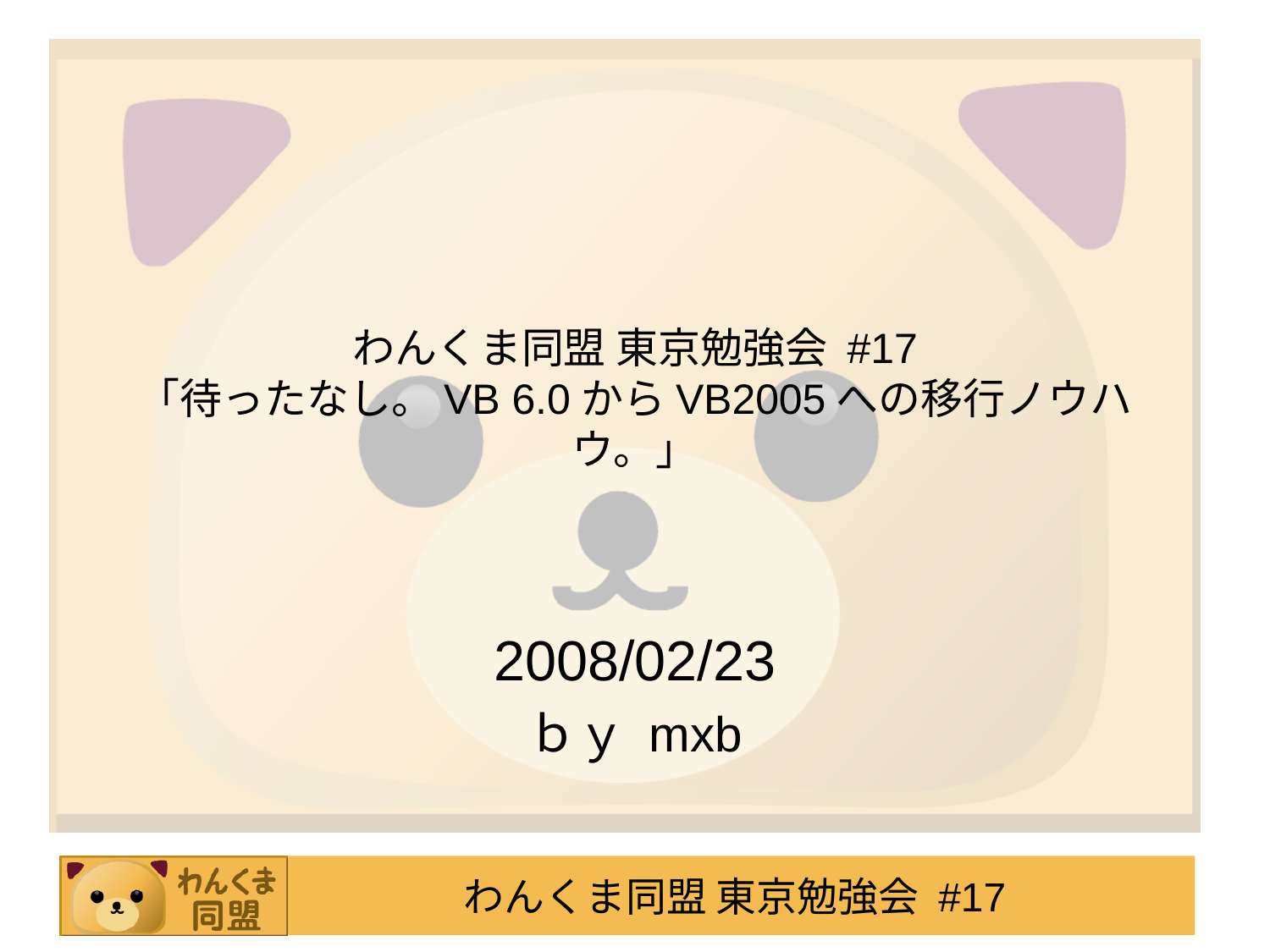

# わんくま同盟 東京勉強会 #17 「待ったなし。VB 6.0からVB2005への移行ノウハウ。」

2008/02/23
ｂｙ mxb